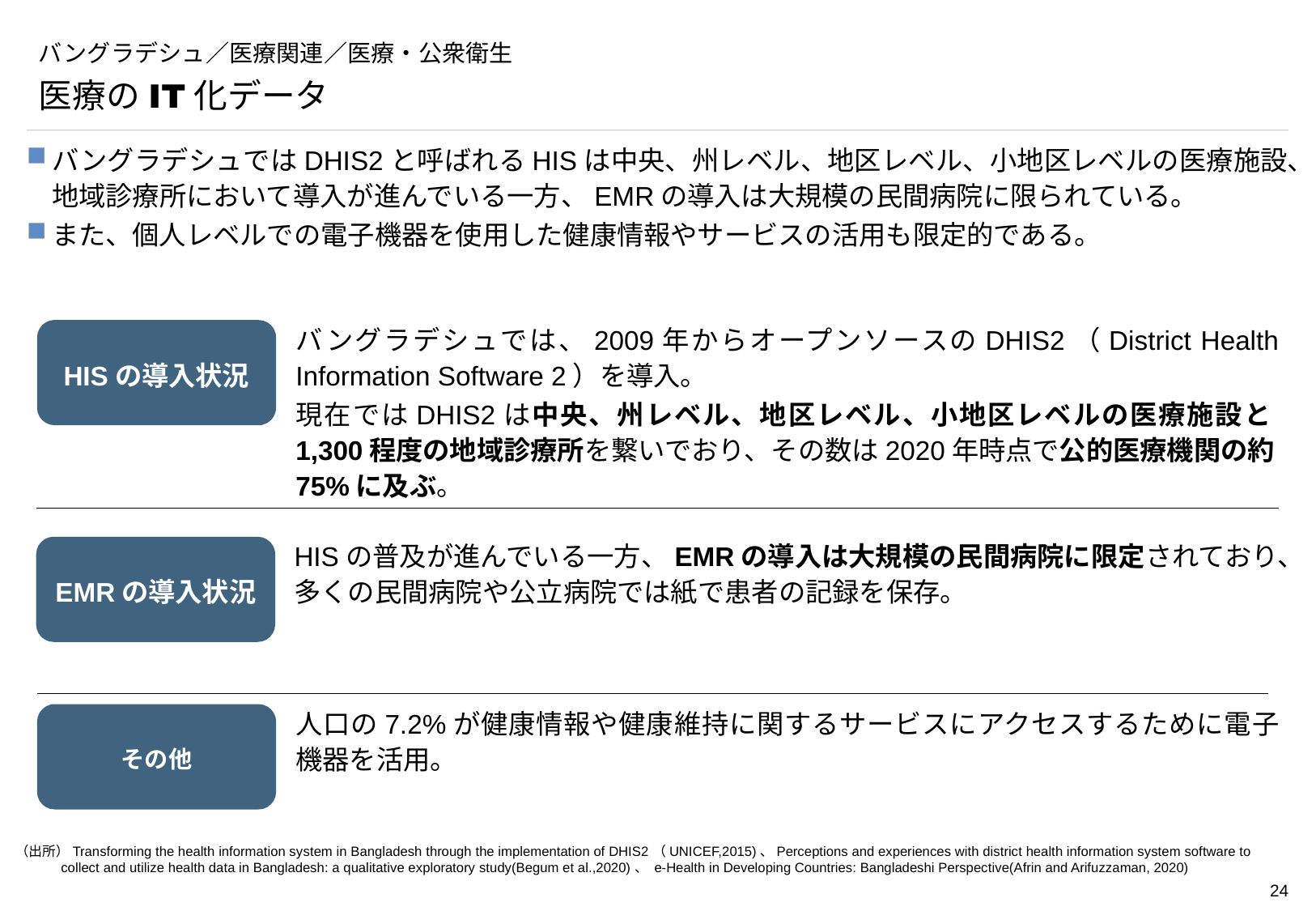

# バングラデシュ／医療関連／医療・公衆衛生
医療のIT化データ
バングラデシュではDHIS2と呼ばれるHISは中央、州レベル、地区レベル、小地区レベルの医療施設、地域診療所において導入が進んでいる一方、EMRの導入は大規模の民間病院に限られている。
また、個人レベルでの電子機器を使用した健康情報やサービスの活用も限定的である。
HISの導入状況
バングラデシュでは、2009年からオープンソースのDHIS2（District Health Information Software 2）を導入。
現在ではDHIS2は中央、州レベル、地区レベル、小地区レベルの医療施設と1,300程度の地域診療所を繋いでおり、その数は2020年時点で公的医療機関の約75%に及ぶ。
EMRの導入状況
HISの普及が進んでいる一方、EMRの導入は大規模の民間病院に限定されており、多くの民間病院や公立病院では紙で患者の記録を保存。
その他
人口の7.2%が健康情報や健康維持に関するサービスにアクセスするために電子機器を活用。
（出所）Transforming the health information system in Bangladesh through the implementation of DHIS2（UNICEF,2015)、Perceptions and experiences with district health information system software to collect and utilize health data in Bangladesh: a qualitative exploratory study(Begum et al.,2020)、 e-Health in Developing Countries: Bangladeshi Perspective(Afrin and Arifuzzaman, 2020)